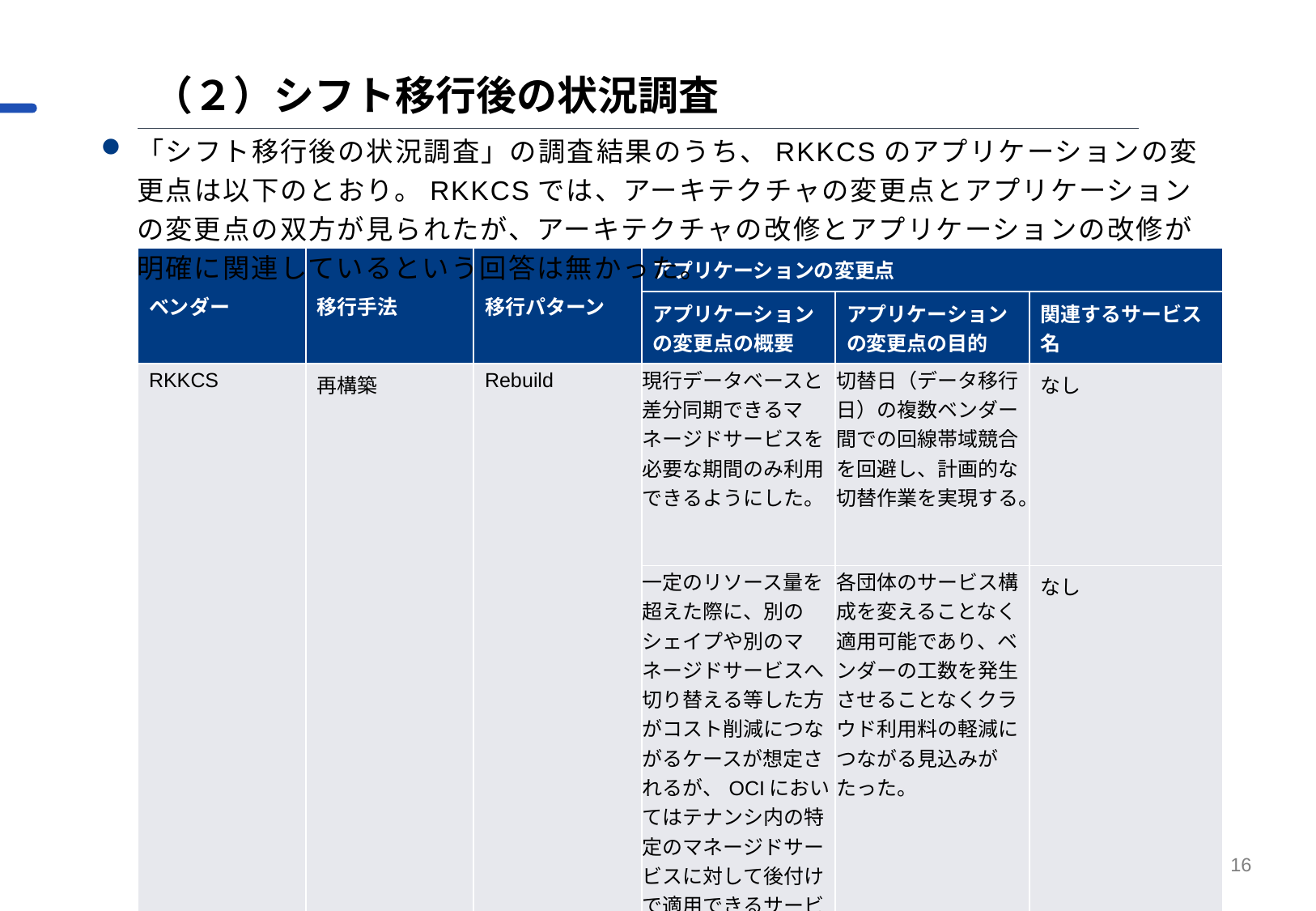

（２）シフト移行後の状況調査
「シフト移行後の状況調査」の調査結果のうち、RKKCSのアプリケーションの変更点は以下のとおり。RKKCSでは、アーキテクチャの変更点とアプリケーションの変更点の双方が見られたが、アーキテクチャの改修とアプリケーションの改修が明確に関連しているという回答は無かった。
| ベンダー | 移行手法 | 移行パターン | アプリケーションの変更点 |  |  |
| --- | --- | --- | --- | --- | --- |
|  | 採択団体 | 事業者 | アプリケーションの変更点の概要 | アプリケーションの変更点の目的 | 関連するサービス名 |
| RKKCS | 再構築 | Rebuild | 現行データベースと差分同期できるマネージドサービスを必要な期間のみ利用できるようにした。 | 切替日（データ移行日）の複数ベンダー間での回線帯域競合を回避し、計画的な切替作業を実現する。 | なし |
|  | 再構築 | Rebuild | 一定のリソース量を超えた際に、別のシェイプや別のマネージドサービスへ切り替える等した方がコスト削減につながるケースが想定されるが、OCIにおいてはテナンシ内の特定のマネージドサービスに対して後付けで適用できるサービスが2023年に発表された。 | 各団体のサービス構成を変えることなく適用可能であり、ベンダーの工数を発生させることなくクラウド利用料の軽減につながる見込みがたった。 | なし |
16